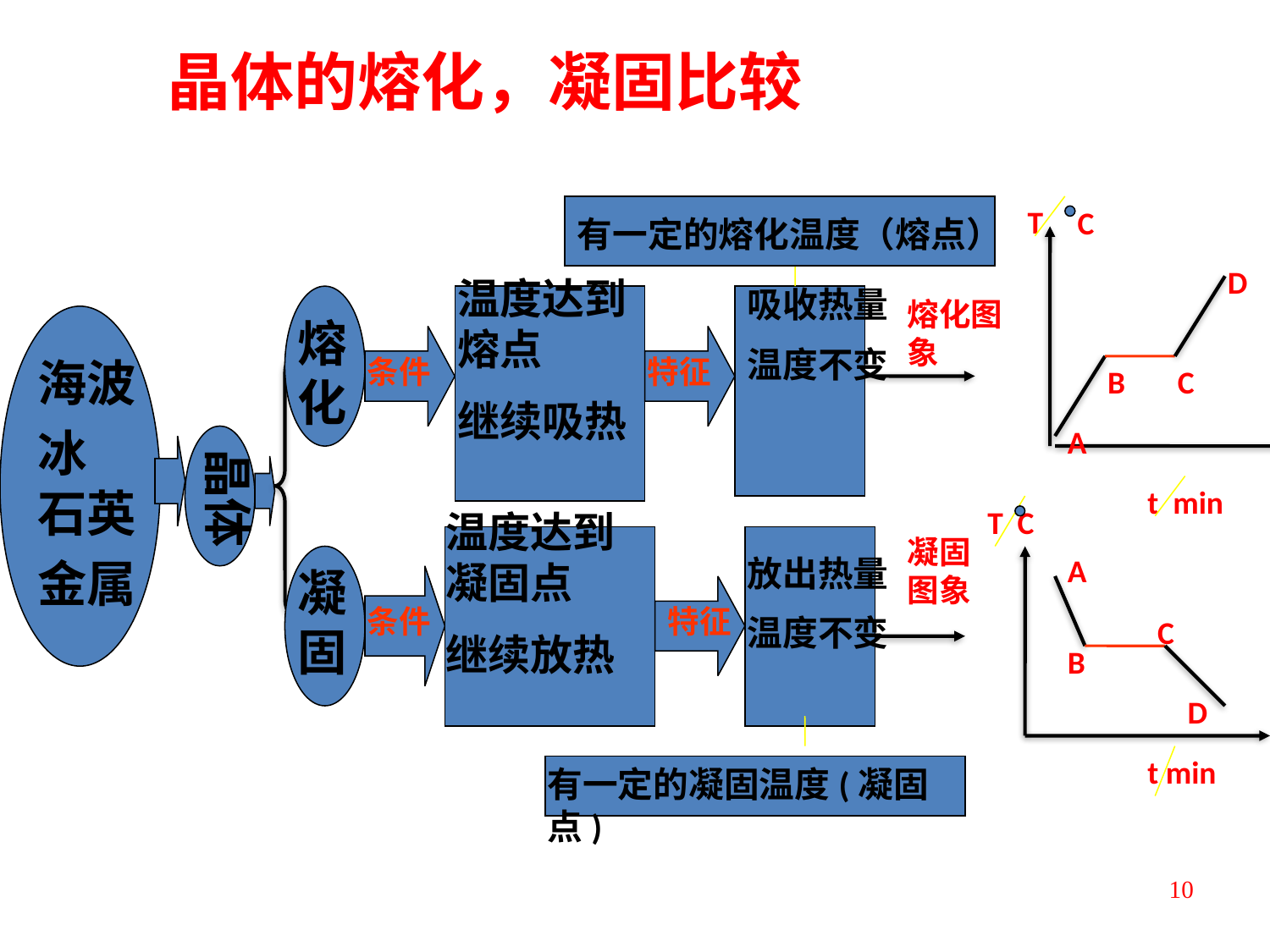

晶体的熔化，凝固比较

T

C
有一定的熔化温度（熔点）

D

温度达到熔点
继续吸热
吸收热量
温度不变

熔化图象

熔化

海波
条件
特征

B

C

冰
A

晶体

石英
t  min

T  C

温度达到凝固点
继续放热

凝固图象

放出热量
温度不变
A
金属

凝固

条件
特征
C

B

D

t min

有一定的凝固温度(凝固点)

10